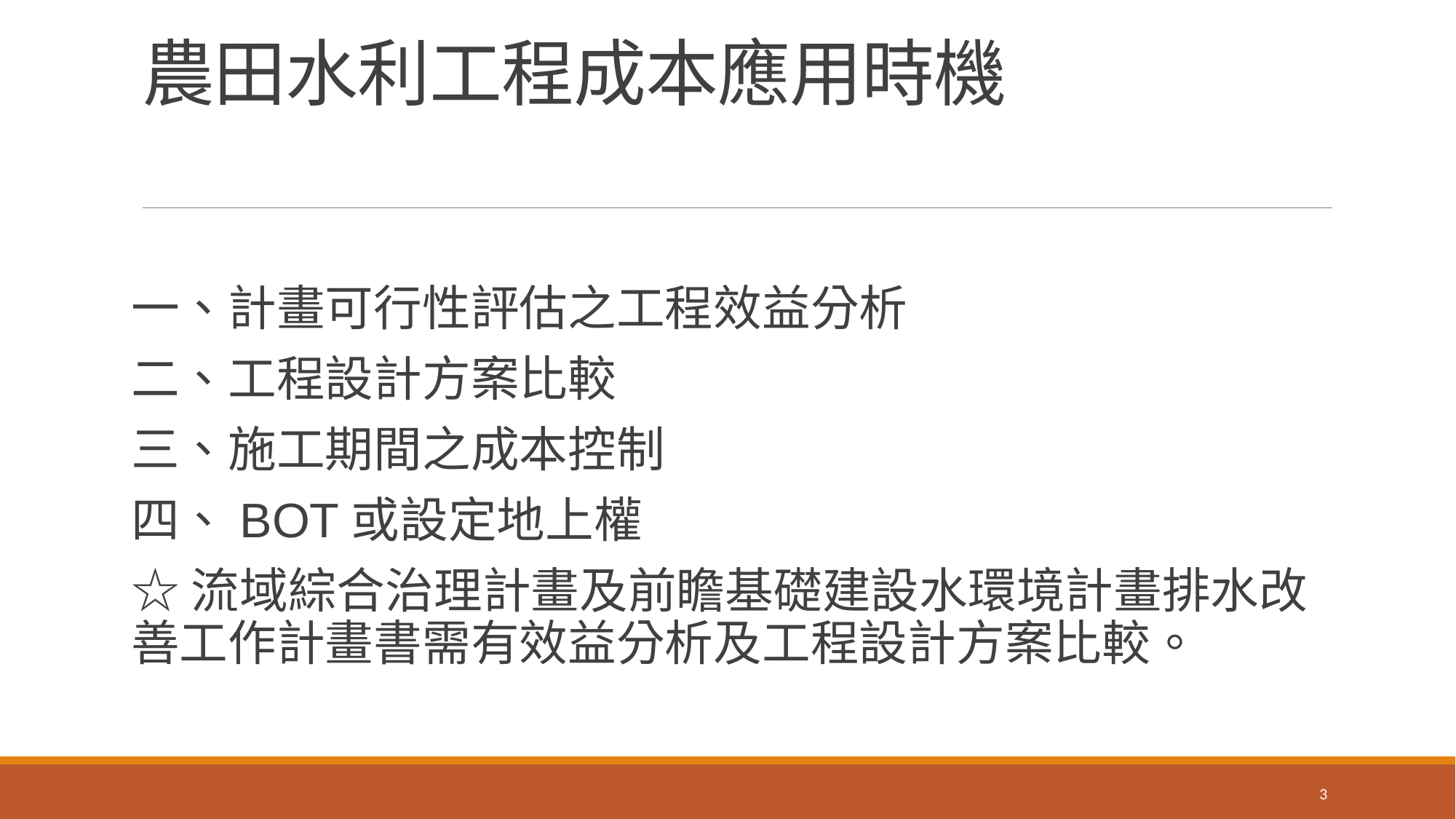

# 農田水利工程成本應用時機

一、計畫可行性評估之工程效益分析
二、工程設計方案比較
三、施工期間之成本控制
四、BOT或設定地上權
☆流域綜合治理計畫及前瞻基礎建設水環境計畫排水改善工作計畫書需有效益分析及工程設計方案比較。

3